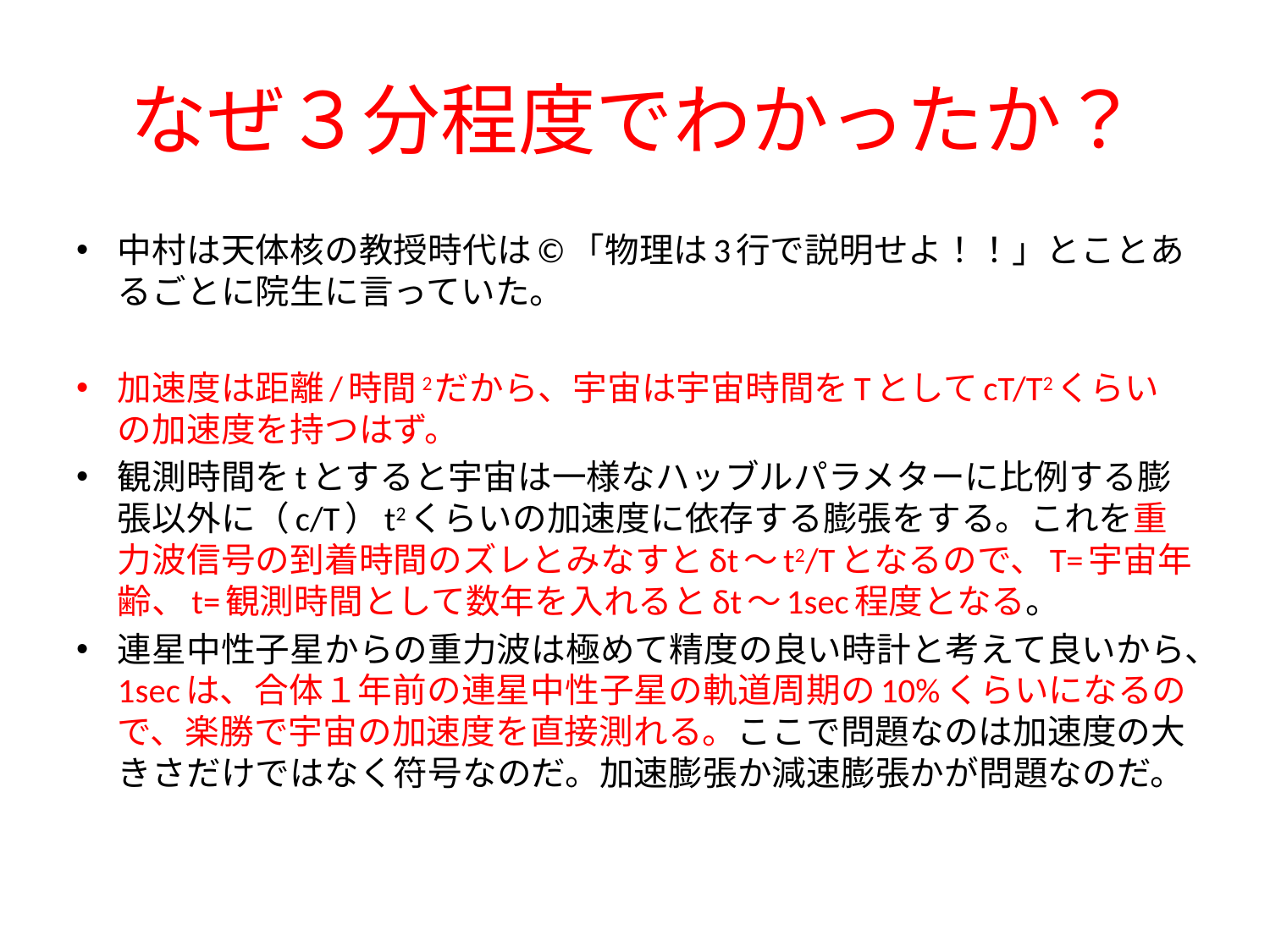

# なぜ３分程度でわかったか？
中村は天体核の教授時代は©「物理は3行で説明せよ！！」とことあるごとに院生に言っていた。

加速度は距離/時間2だから、宇宙は宇宙時間をTとしてcT/T2くらいの加速度を持つはず。
観測時間をtとすると宇宙は一様なハッブルパラメターに比例する膨張以外に（c/T）t2くらいの加速度に依存する膨張をする。これを重力波信号の到着時間のズレとみなすとδt〜t2/Tとなるので、T=宇宙年齢、t=観測時間として数年を入れるとδt〜1sec程度となる。
連星中性子星からの重力波は極めて精度の良い時計と考えて良いから、1secは、合体１年前の連星中性子星の軌道周期の10%くらいになるので、楽勝で宇宙の加速度を直接測れる。ここで問題なのは加速度の大きさだけではなく符号なのだ。加速膨張か減速膨張かが問題なのだ。